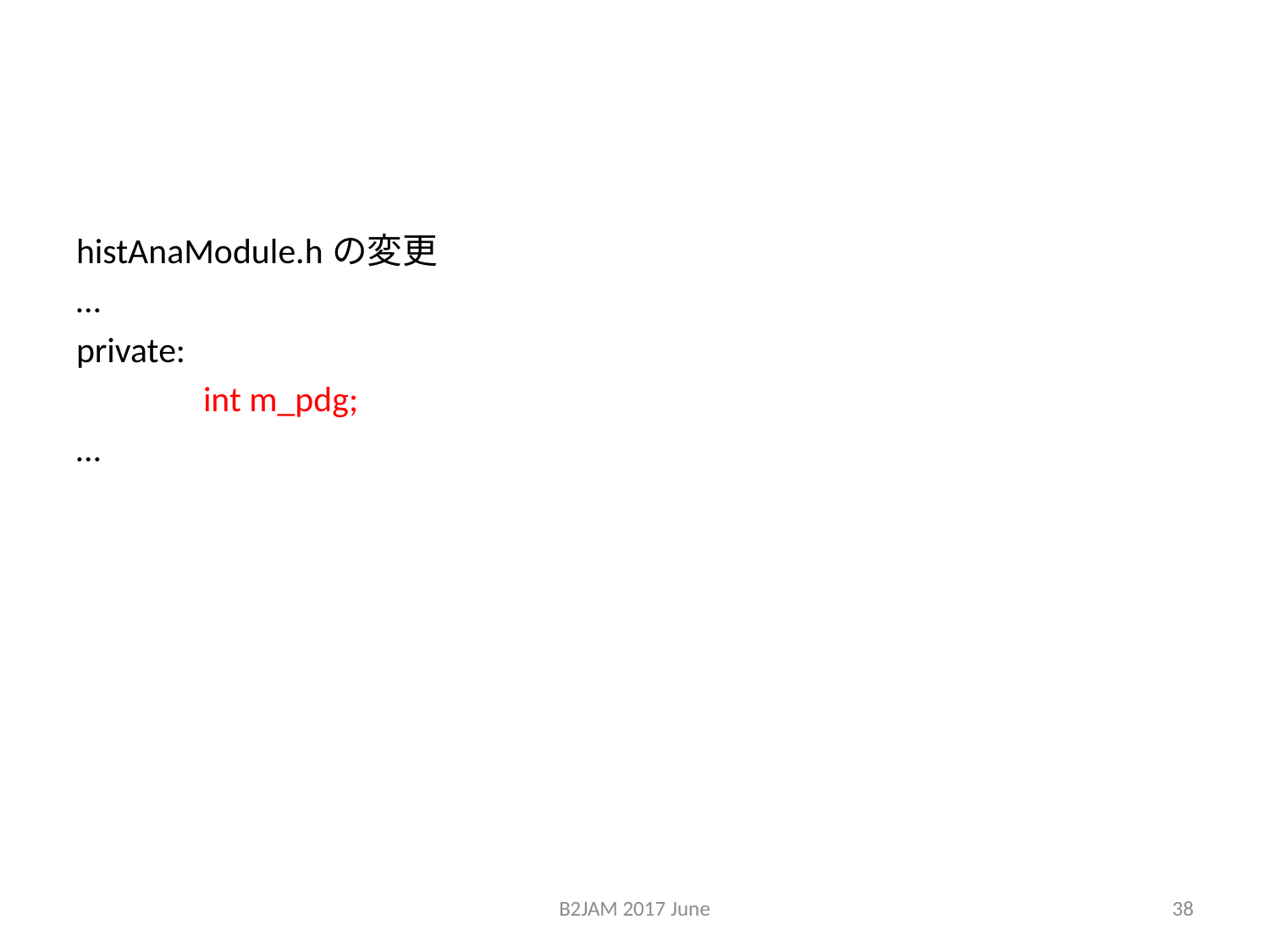

histAnaModule.hの変更
…
private:
	int m_pdg;
…

B2JAM 2017 June
38